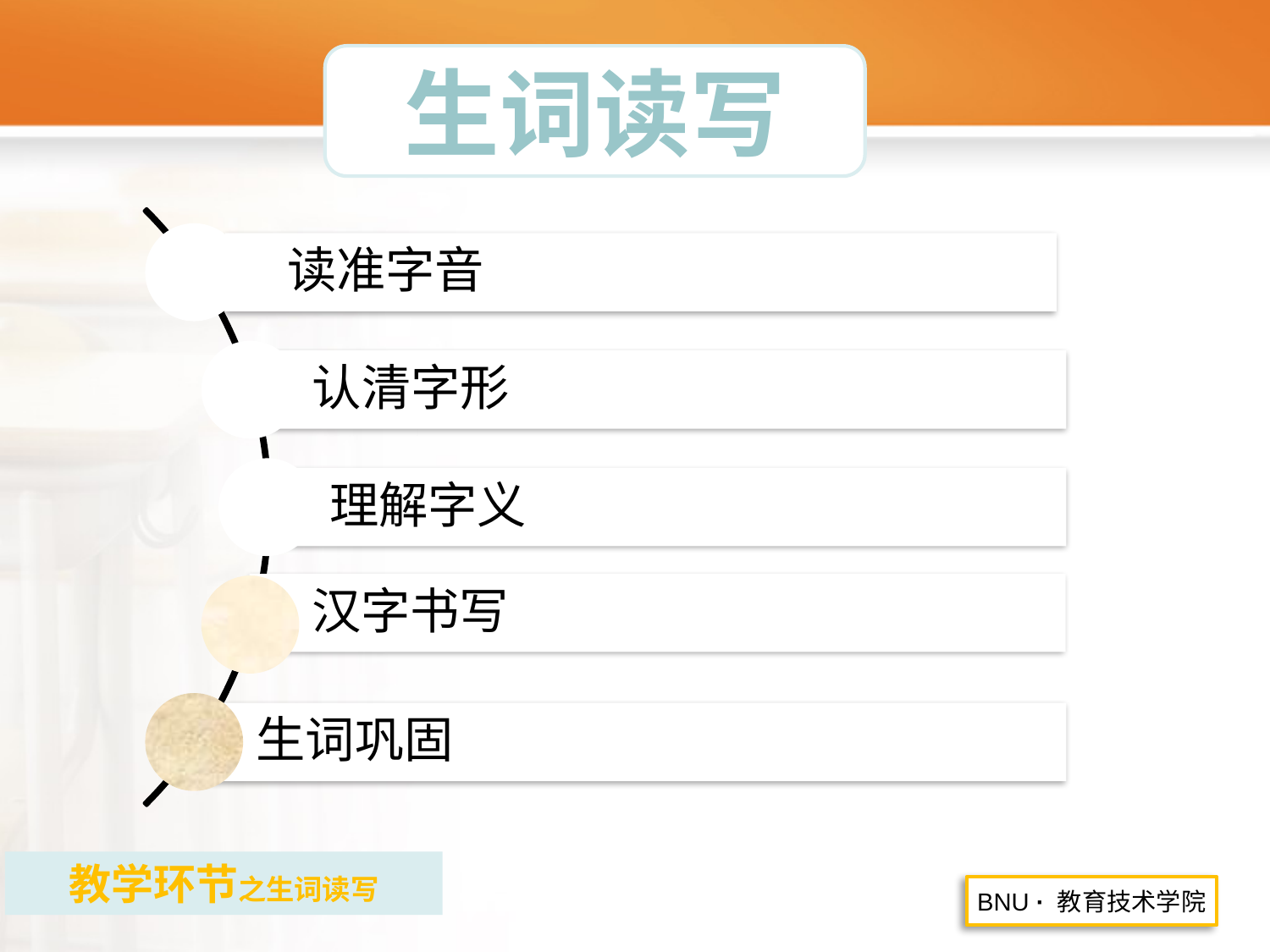

生词读写
读准字音
认清字形
理解字义
汉字书写
生词巩固

教学环节之生词读写